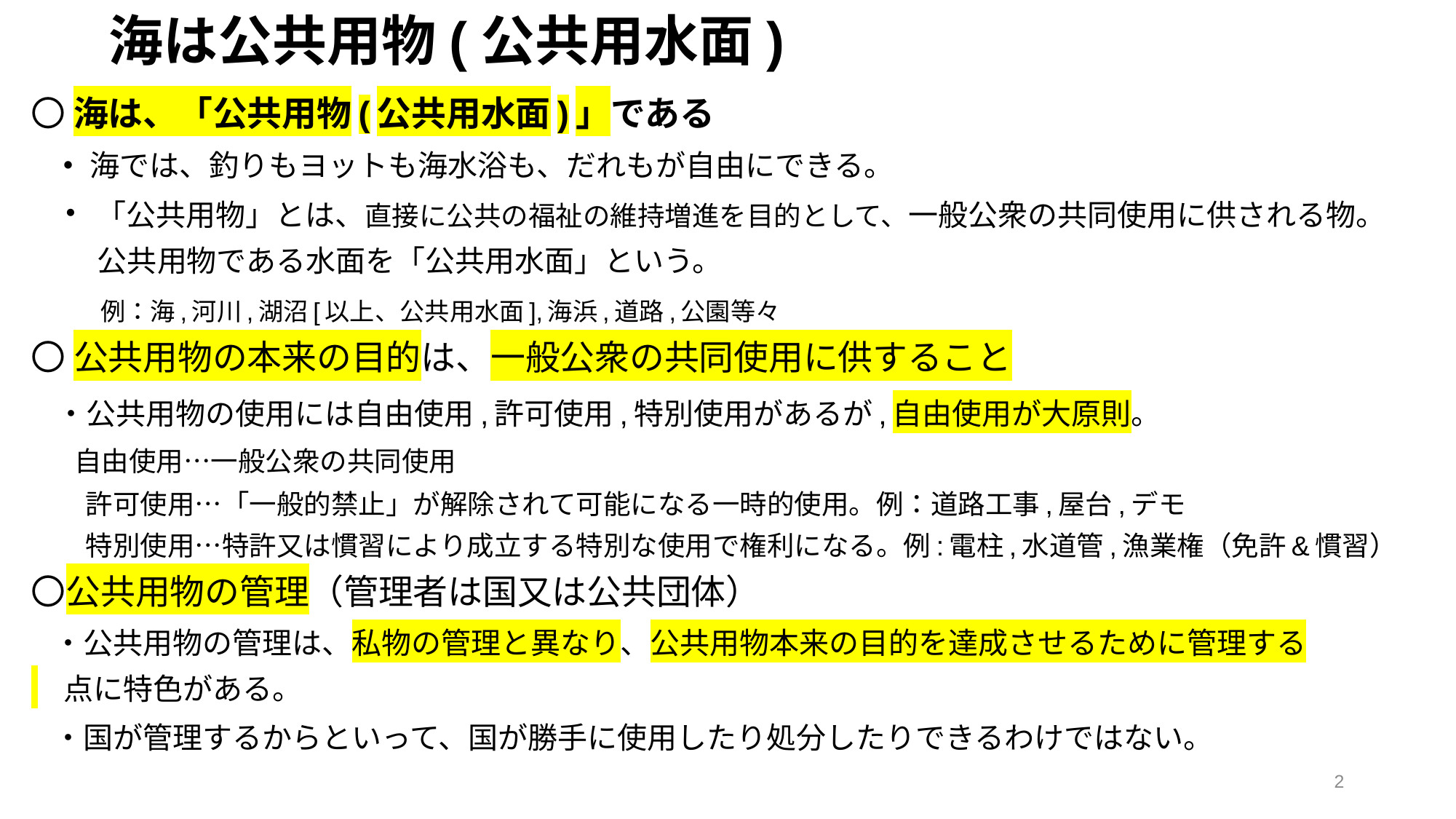

# 海は公共用物(公共用水面)
〇 海は、「公共用物(公共用水面)」である
  ・ 海では、釣りもヨットも海水浴も、だれもが自由にできる。
  ・ 「公共用物」とは、直接に公共の福祉の維持増進を目的として、一般公衆の共同使用に供される物。
　　 公共用物である水面を「公共用水面」という。
　　例：海,河川,湖沼[以上、公共用水面],海浜,道路,公園等々
〇 公共用物の本来の目的は、一般公衆の共同使用に供すること
  ・公共用物の使用には自由使用,許可使用,特別使用があるが,自由使用が大原則。
　  自由使用…一般公衆の共同使用
　　許可使用…「一般的禁止」が解除されて可能になる一時的使用。例：道路工事,屋台,デモ
　　特別使用…特許又は慣習により成立する特別な使用で権利になる。例:電柱,水道管,漁業権（免許&慣習）
〇公共用物の管理（管理者は国又は公共団体）
  ・公共用物の管理は、私物の管理と異なり、公共用物本来の目的を達成させるために管理する
    点に特色がある。
  ・国が管理するからといって、国が勝手に使用したり処分したりできるわけではない。
2